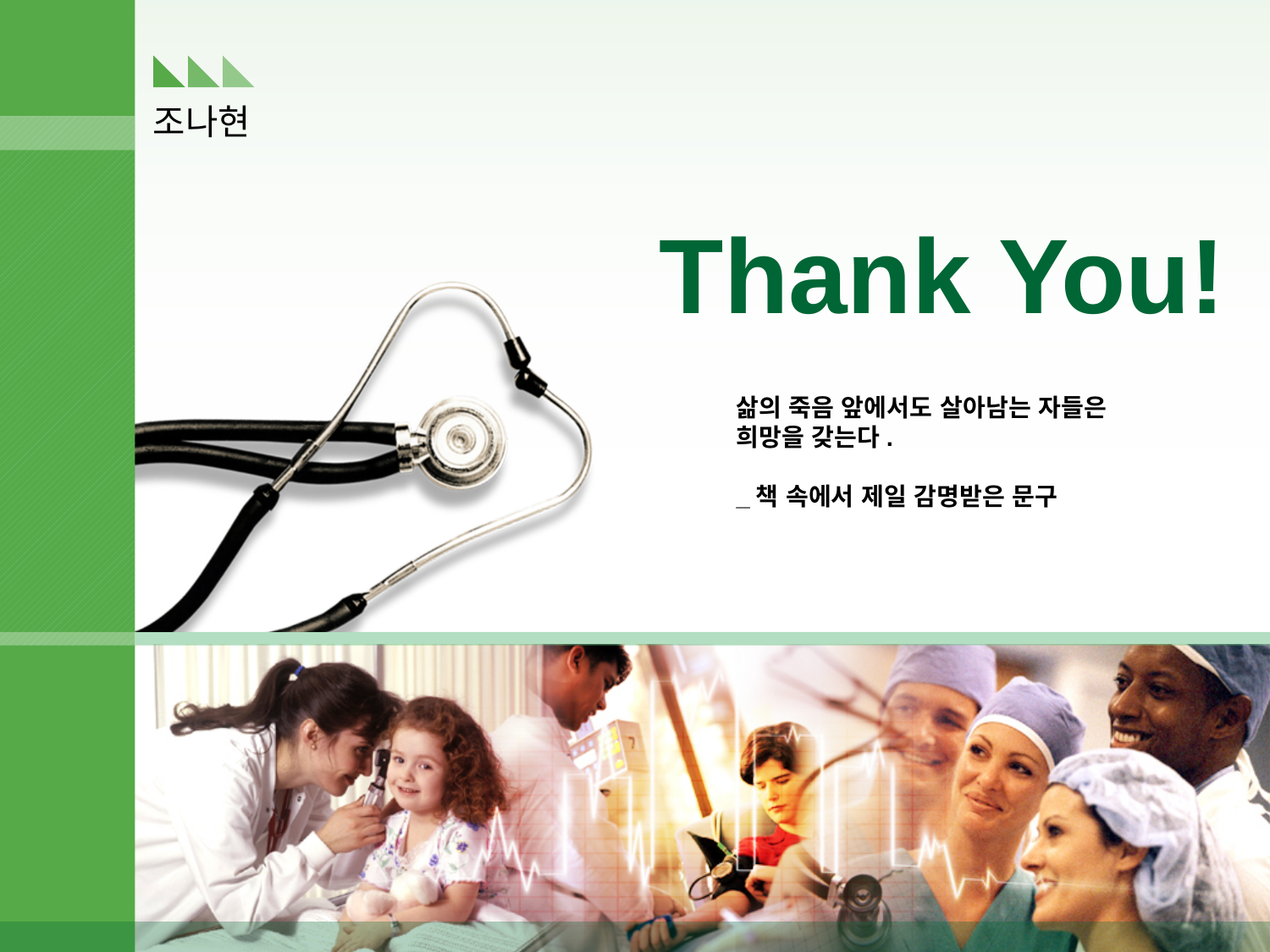

조나현
# Thank You!
삶의 죽음 앞에서도 살아남는 자들은 희망을 갖는다.

_책 속에서 제일 감명받은 문구